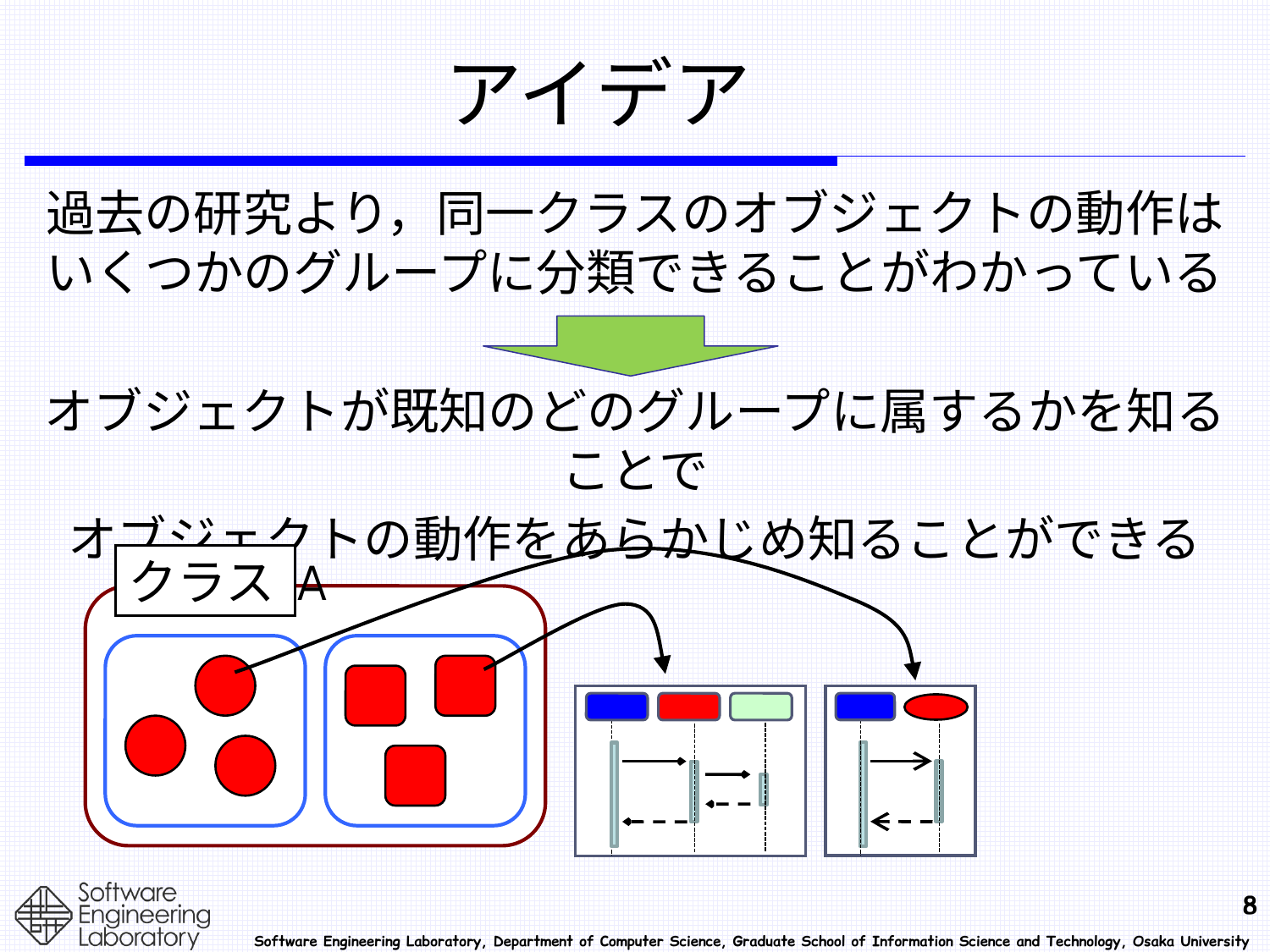

# アイデア
過去の研究より，同一クラスのオブジェクトの動作はいくつかのグループに分類できることがわかっている

オブジェクトが既知のどのグループに属するかを知ることで
オブジェクトの動作をあらかじめ知ることができる

クラス A